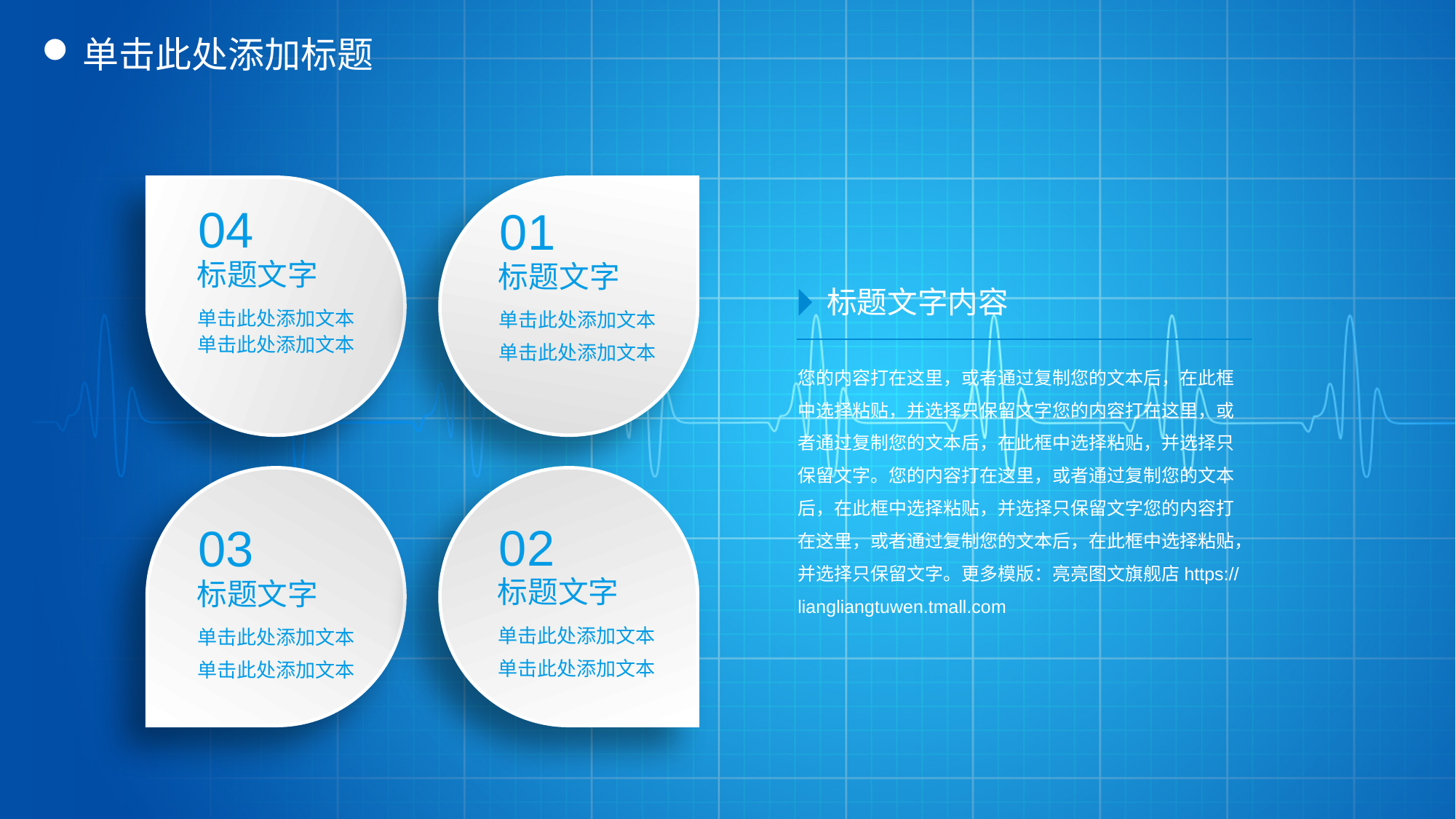

# 单击此处添加标题

04
标题文字
单击此处添加文本
单击此处添加文本

01
标题文字
单击此处添加文本
单击此处添加文本
标题文字内容

您的内容打在这里，或者通过复制您的文本后，在此框中选择粘贴，并选择只保留文字您的内容打在这里，或者通过复制您的文本后，在此框中选择粘贴，并选择只保留文字。您的内容打在这里，或者通过复制您的文本后，在此框中选择粘贴，并选择只保留文字您的内容打在这里，或者通过复制您的文本后，在此框中选择粘贴，并选择只保留文字。更多模版：亮亮图文旗舰店https://liangliangtuwen.tmall.com

03
标题文字
单击此处添加文本
单击此处添加文本

02
标题文字
单击此处添加文本
单击此处添加文本